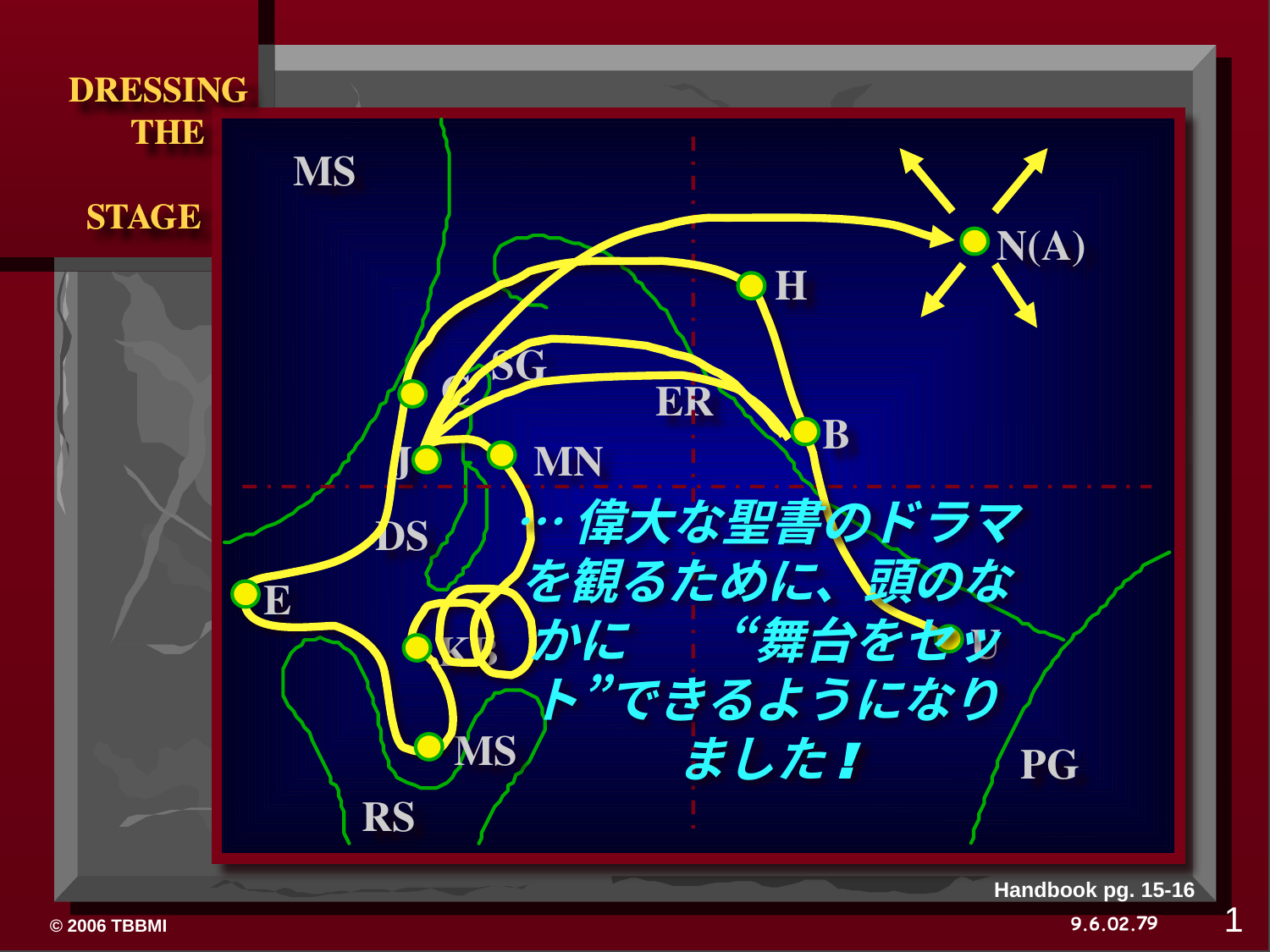

DRESSING
        THE
   STAGE

MS

N(A)

H

SG

C

ER

B

J
MN

…偉大な聖書のドラマを観るために、頭のなかに　　“舞台をセット”できるようになりました!

DS

E

U
KB

MS
PG

RS

Handbook pg. 15-16
1
79